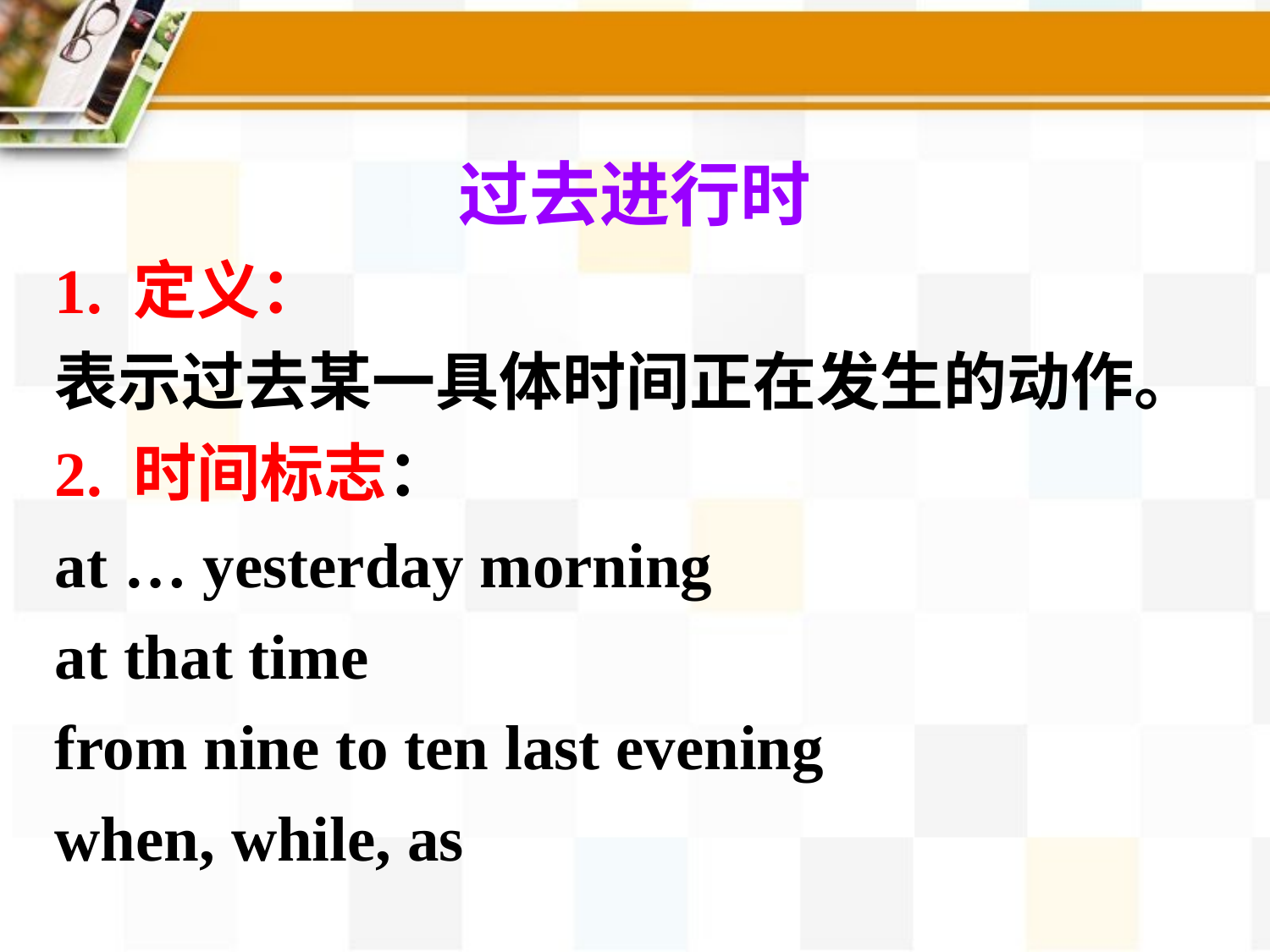

过去进行时
1. 定义：
表示过去某一具体时间正在发生的动作。
2. 时间标志：
at … yesterday morning
at that time
from nine to ten last evening
when, while, as